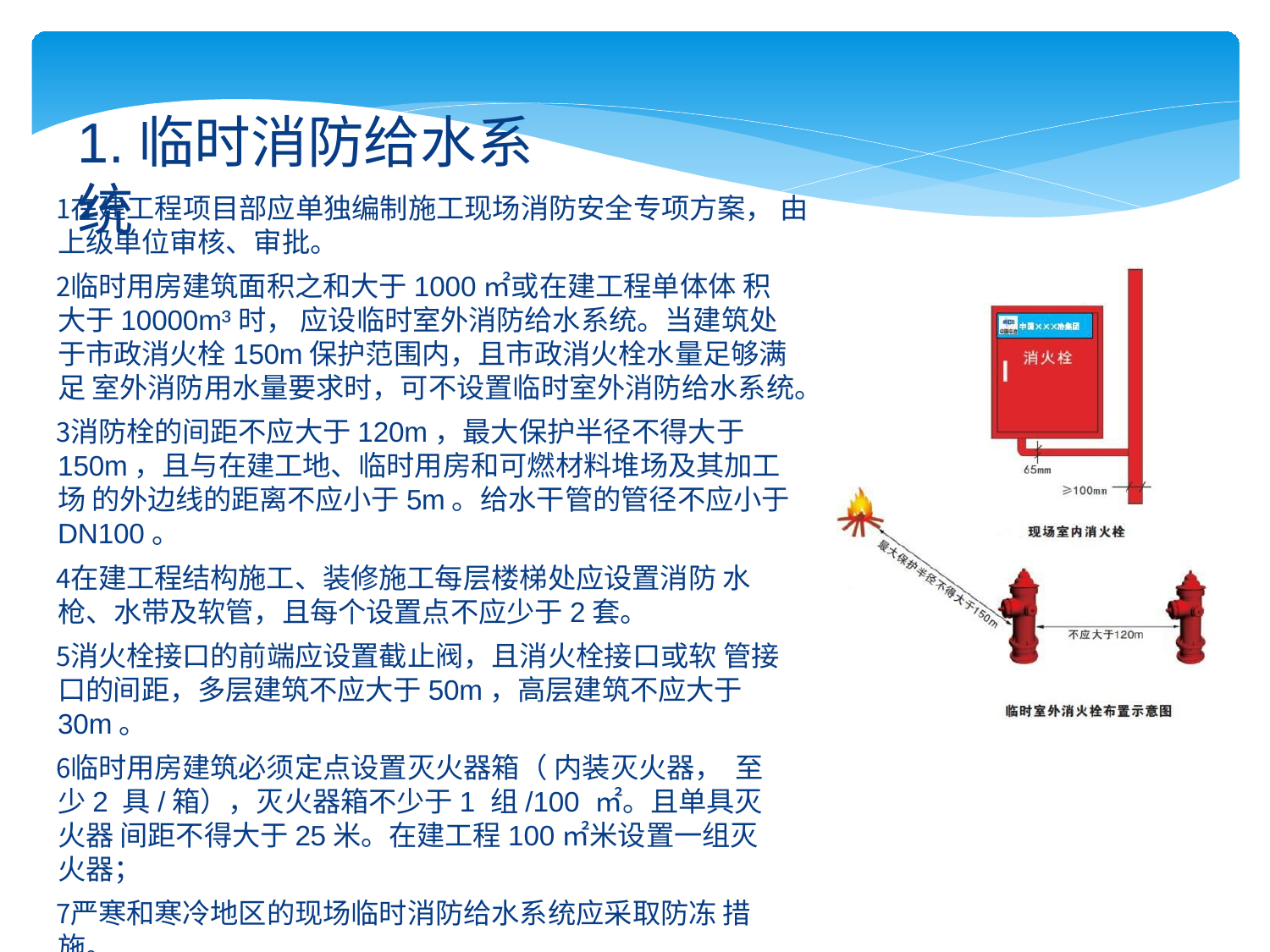

# 1.临时消防给水系统

在建工程项目部应单独编制施工现场消防安全专项方案， 由上级单位审核、审批。
临时用房建筑面积之和大于1000㎡或在建工程单体体 积大于10000m³时， 应设临时室外消防给水系统。当建筑处 于市政消火栓150m保护范围内，且市政消火栓水量足够满足 室外消防用水量要求时，可不设置临时室外消防给水系统。
消防栓的间距不应大于120m，最大保护半径不得大于 150m，且与在建工地、临时用房和可燃材料堆场及其加工场 的外边线的距离不应小于5m。给水干管的管径不应小于 DN100。
在建工程结构施工、装修施工每层楼梯处应设置消防 水枪、水带及软管，且每个设置点不应少于2套。
消火栓接口的前端应设置截止阀，且消火栓接口或软 管接口的间距，多层建筑不应大于50m，高层建筑不应大于 30m。
临时用房建筑必须定点设置灭火器箱（ 内装灭火器，  至少2 具/箱），灭火器箱不少于1 组/100 ㎡。且单具灭火器 间距不得大于25米。在建工程100㎡米设置一组灭火器；
严寒和寒冷地区的现场临时消防给水系统应采取防冻 措施。